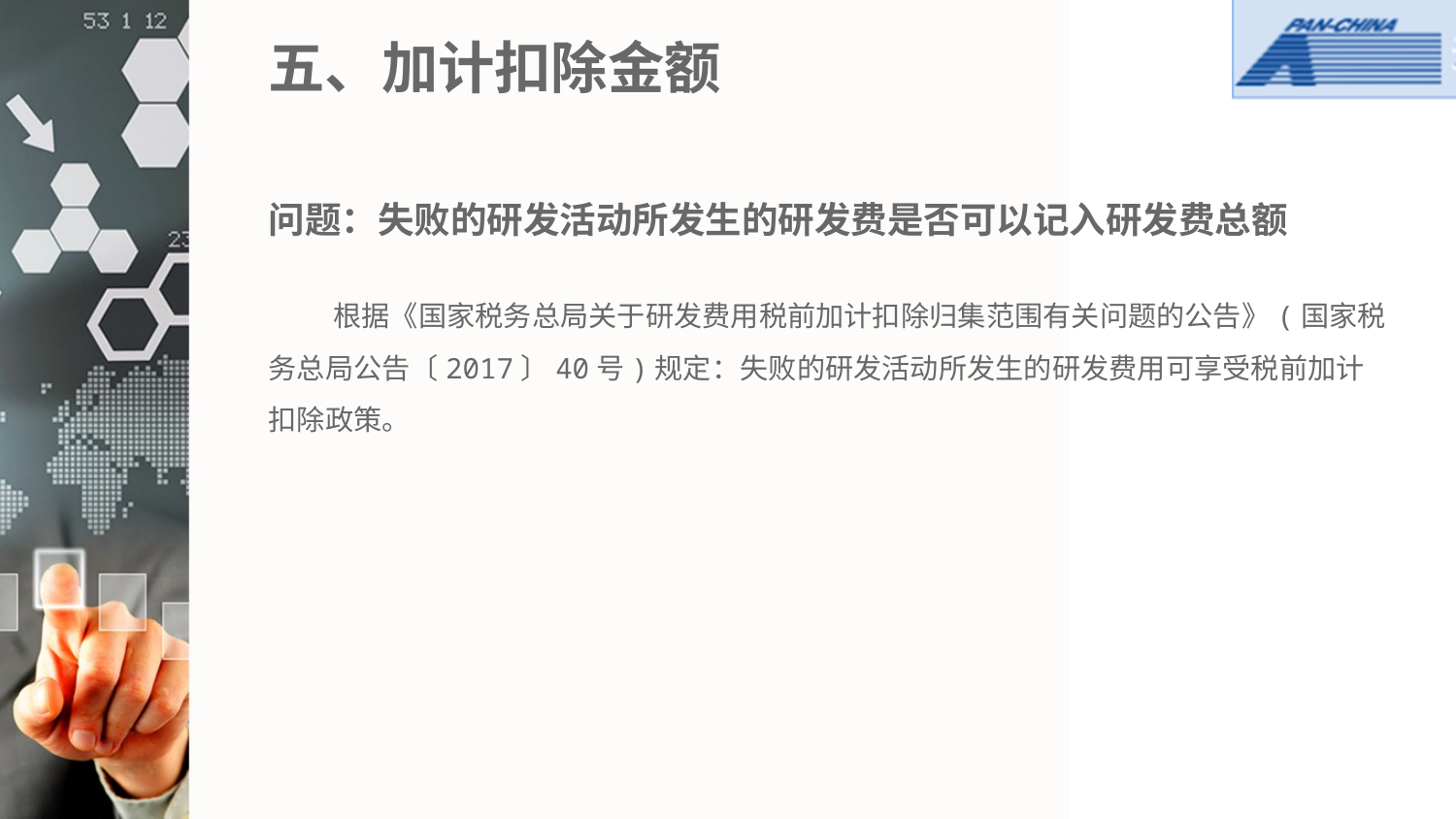

# 五、加计扣除金额
问题：失败的研发活动所发生的研发费是否可以记入研发费总额
　　根据《国家税务总局关于研发费用税前加计扣除归集范围有关问题的公告》(国家税务总局公告〔2017〕40号)规定：失败的研发活动所发生的研发费用可享受税前加计扣除政策。